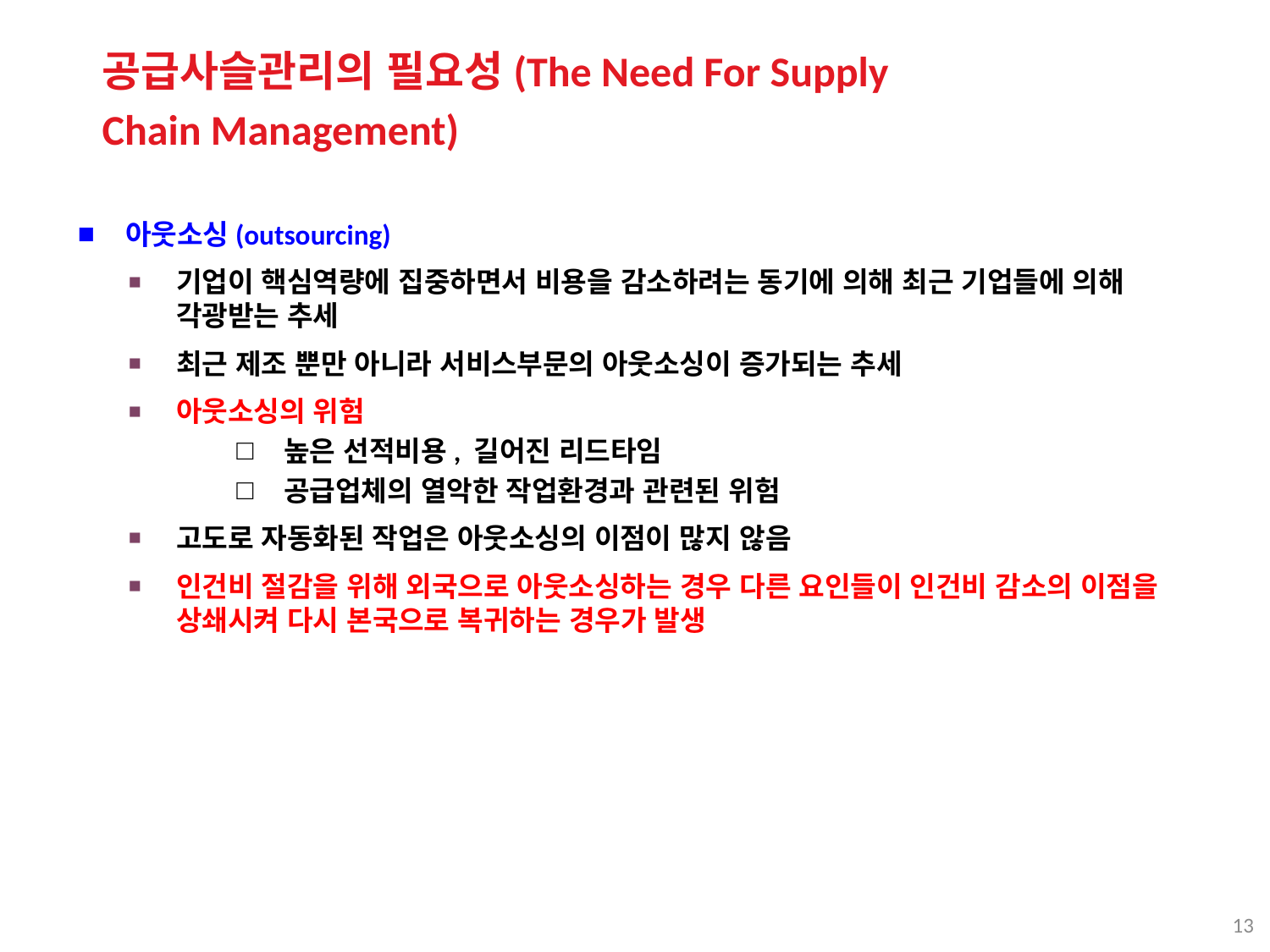

공급사슬관리의 필요성(The Need For Supply
Chain Management)
아웃소싱(outsourcing)
기업이 핵심역량에 집중하면서 비용을 감소하려는 동기에 의해 최근 기업들에 의해 각광받는 추세
최근 제조 뿐만 아니라 서비스부문의 아웃소싱이 증가되는 추세
아웃소싱의 위험
높은 선적비용, 길어진 리드타임
공급업체의 열악한 작업환경과 관련된 위험
고도로 자동화된 작업은 아웃소싱의 이점이 많지 않음
인건비 절감을 위해 외국으로 아웃소싱하는 경우 다른 요인들이 인건비 감소의 이점을 상쇄시켜 다시 본국으로 복귀하는 경우가 발생

13